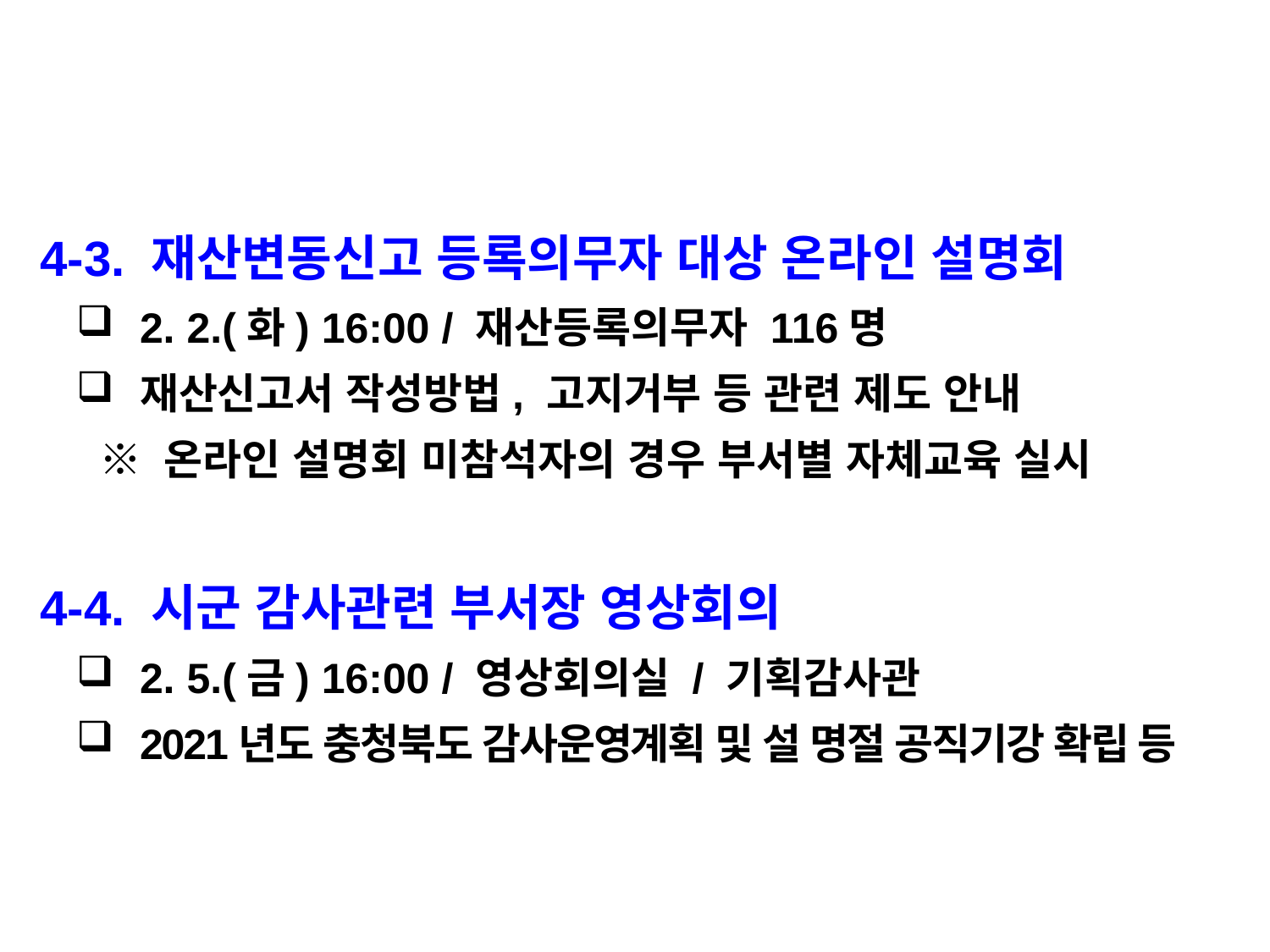

4-3. 재산변동신고 등록의무자 대상 온라인 설명회
2. 2.(화) 16:00 / 재산등록의무자 116명
재산신고서 작성방법, 고지거부 등 관련 제도 안내
  ※ 온라인 설명회 미참석자의 경우 부서별 자체교육 실시

  4-4. 시군 감사관련 부서장 영상회의
2. 5.(금) 16:00 / 영상회의실 / 기획감사관
2021년도 충청북도 감사운영계획 및 설 명절 공직기강 확립 등